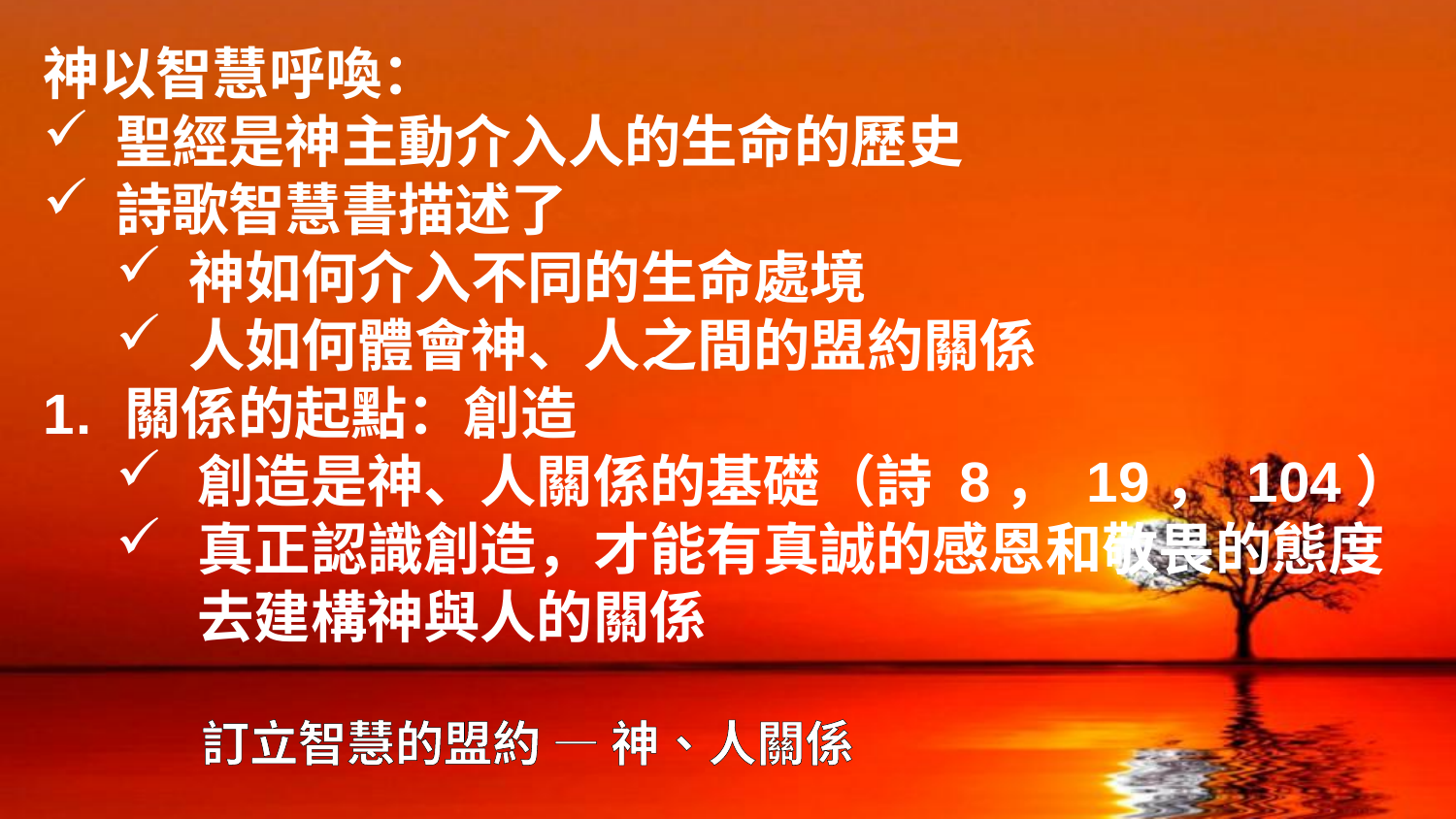

神以智慧呼喚：
聖經是神主動介入人的生命的歷史
詩歌智慧書描述了
神如何介入不同的生命處境
人如何體會神、人之間的盟約關係
關係的起點：創造
創造是神、人關係的基礎（詩 8， 19， 104）
真正認識創造，才能有真誠的感恩和敬畏的態度去建構神與人的關係
# 訂立智慧的盟約 — 神、人關係